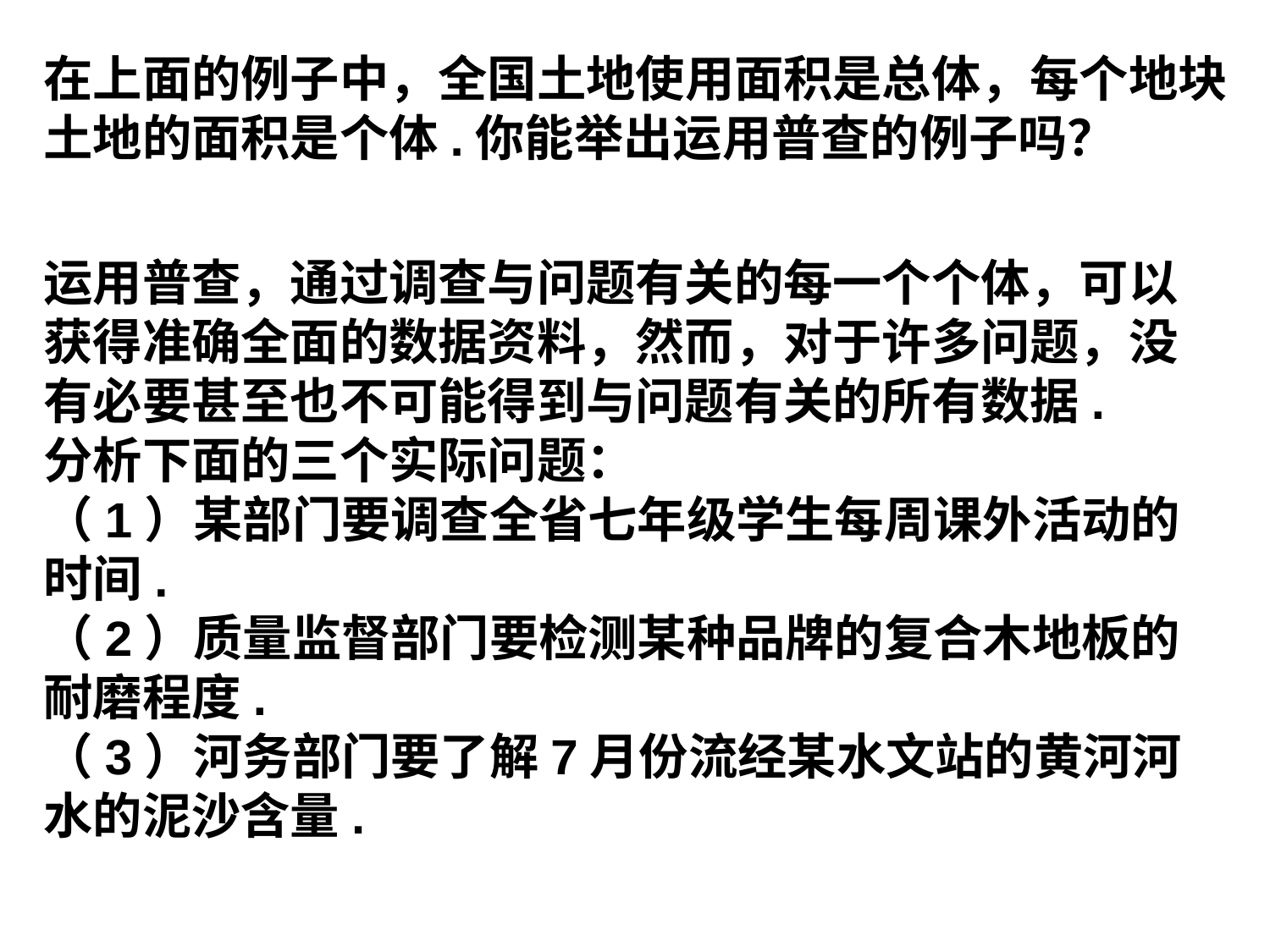

在上面的例子中，全国土地使用面积是总体，每个地块土地的面积是个体.你能举出运用普查的例子吗？

运用普查，通过调查与问题有关的每一个个体，可以获得准确全面的数据资料，然而，对于许多问题，没有必要甚至也不可能得到与问题有关的所有数据.
分析下面的三个实际问题：
（1）某部门要调查全省七年级学生每周课外活动的时间.
（2）质量监督部门要检测某种品牌的复合木地板的耐磨程度.
（3）河务部门要了解7月份流经某水文站的黄河河水的泥沙含量.